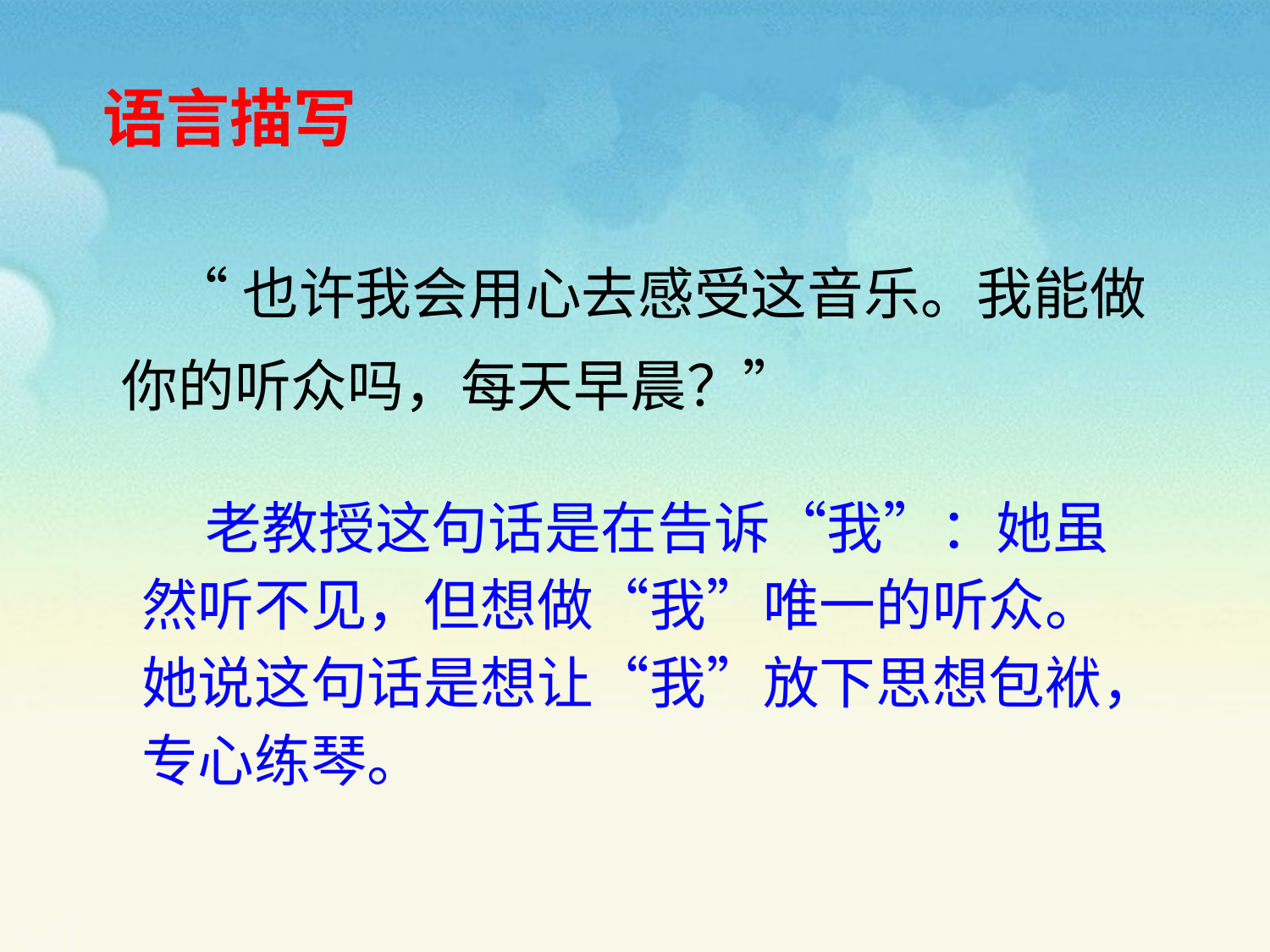

语言描写
    “也许我会用心去感受这音乐。我能做你的听众吗，每天早晨？”
    老教授这句话是在告诉“我”：她虽然听不见，但想做“我”唯一的听众。她说这句话是想让“我”放下思想包袱，专心练琴。